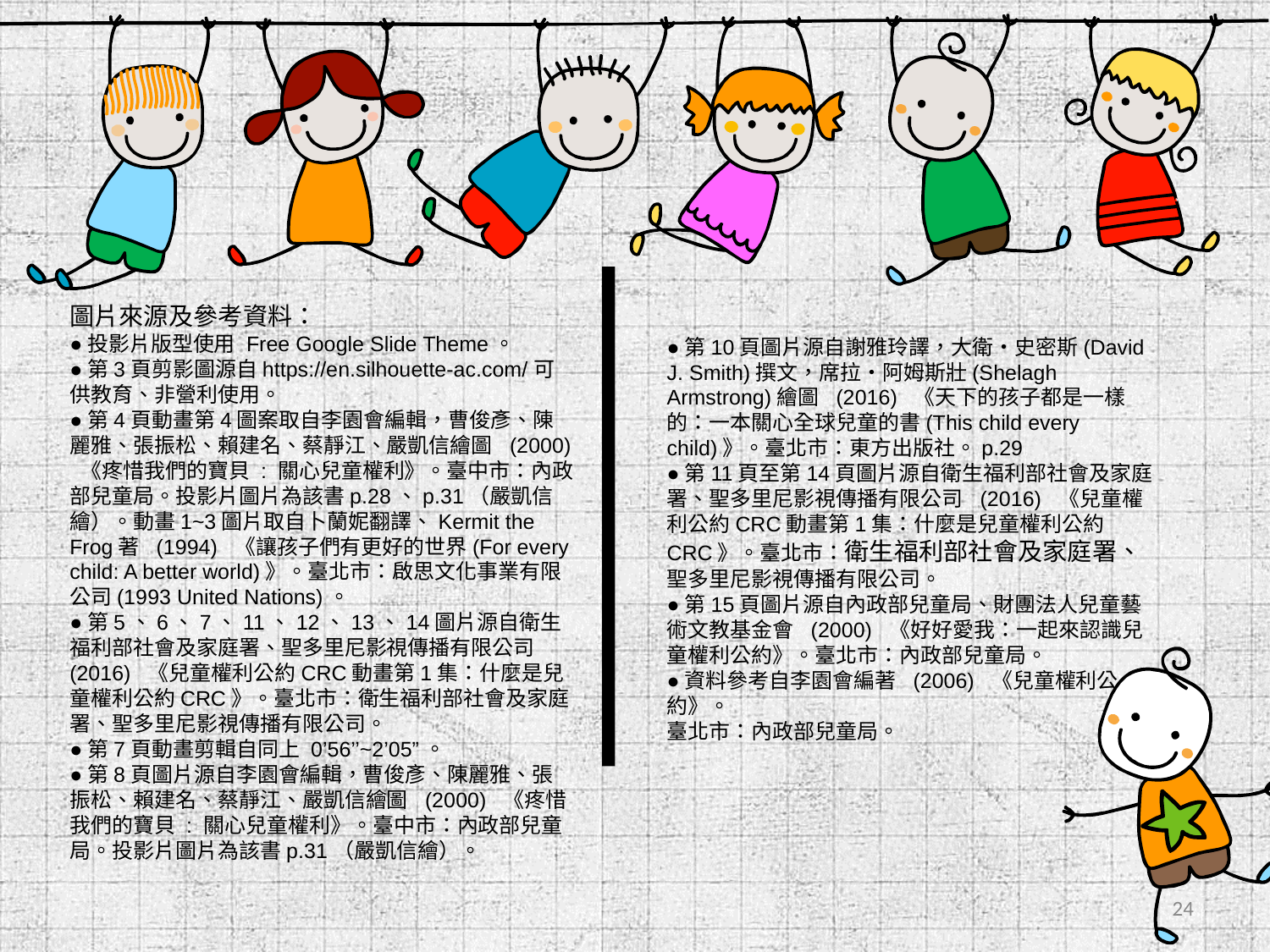

圖片來源及參考資料：
●投影片版型使用 Free Google Slide Theme。
●第3頁剪影圖源自https://en.silhouette-ac.com/可供教育、非營利使用。
●第4頁動畫第4圖案取自李園會編輯，曹俊彥、陳麗雅、張振松、賴建名、蔡靜江、嚴凱信繪圖  (2000)  《疼惜我們的寶貝 : 關心兒童權利》。臺中市：內政部兒童局。投影片圖片為該書p.28、p.31（嚴凱信繪）。動畫1~3圖片取自卜蘭妮翻譯、Kermit the Frog著  (1994)  《讓孩子們有更好的世界(For every child: A better world)》。臺北市：啟思文化事業有限公司(1993 United Nations)。
●第5、6、7、11、12、13、14圖片源自衛生福利部社會及家庭署、聖多里尼影視傳播有限公司  (2016)  《兒童權利公約CRC動畫第1集：什麼是兒童權利公約CRC》。臺北市：衛生福利部社會及家庭署、聖多里尼影視傳播有限公司。
●第7頁動畫剪輯自同上 0’56’’~2’05”。
●第8頁圖片源自李園會編輯，曹俊彥、陳麗雅、張振松、賴建名、蔡靜江、嚴凱信繪圖  (2000)  《疼惜我們的寶貝 : 關心兒童權利》。臺中市：內政部兒童局。投影片圖片為該書p.31（嚴凱信繪）。

●第10頁圖片源自謝雅玲譯，大衛‧史密斯(David J. Smith)撰文，席拉‧阿姆斯壯(Shelagh Armstrong)繪圖  (2016)  《天下的孩子都是一樣的：一本關心全球兒童的書(This child every child)》。臺北市：東方出版社。p.29
●第11頁至第14頁圖片源自衛生福利部社會及家庭署、聖多里尼影視傳播有限公司  (2016)  《兒童權利公約CRC動畫第1集：什麼是兒童權利公約CRC》。臺北市：衛生福利部社會及家庭署、聖多里尼影視傳播有限公司。
●第15頁圖片源自內政部兒童局、財團法人兒童藝術文教基金會  (2000)  《好好愛我：一起來認識兒童權利公約》。臺北市：內政部兒童局。
●資料參考自李園會編著  (2006)  《兒童權利公約》。
臺北市：內政部兒童局。

24